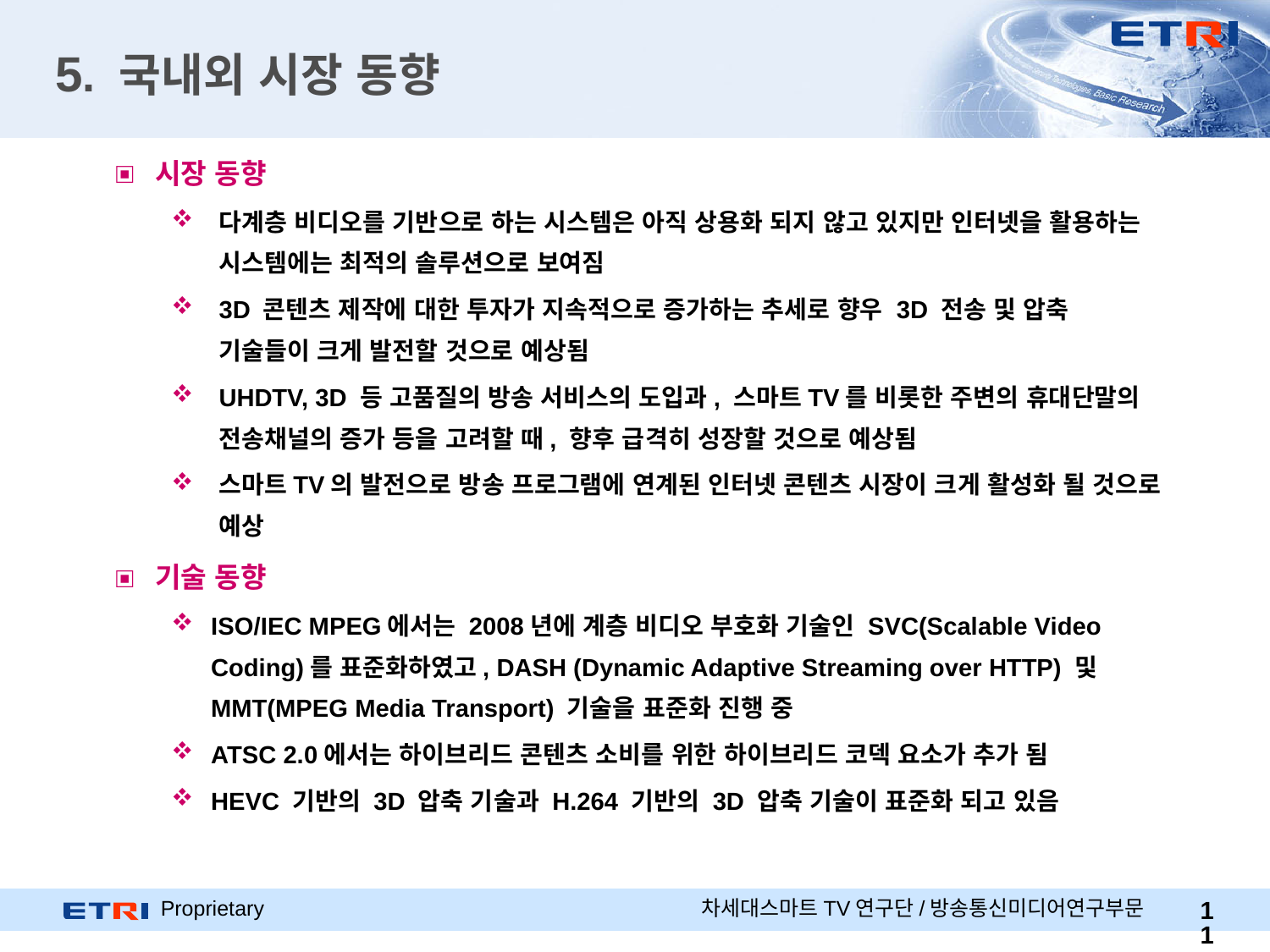

# 5. 국내외 시장 동향
시장 동향
다계층 비디오를 기반으로 하는 시스템은 아직 상용화 되지 않고 있지만 인터넷을 활용하는 시스템에는 최적의 솔루션으로 보여짐
3D 콘텐츠 제작에 대한 투자가 지속적으로 증가하는 추세로 향우 3D 전송 및 압축 기술들이 크게 발전할 것으로 예상됨
UHDTV, 3D 등 고품질의 방송 서비스의 도입과, 스마트TV를 비롯한 주변의 휴대단말의 전송채널의 증가 등을 고려할 때, 향후 급격히 성장할 것으로 예상됨
스마트TV의 발전으로 방송 프로그램에 연계된 인터넷 콘텐츠 시장이 크게 활성화 될 것으로 예상
기술 동향
ISO/IEC MPEG에서는 2008년에 계층 비디오 부호화 기술인 SVC(Scalable Video Coding)를 표준화하였고, DASH (Dynamic Adaptive Streaming over HTTP) 및 MMT(MPEG Media Transport) 기술을 표준화 진행 중
ATSC 2.0에서는 하이브리드 콘텐츠 소비를 위한 하이브리드 코덱 요소가 추가 됨
HEVC 기반의 3D 압축 기술과 H.264 기반의 3D 압축 기술이 표준화 되고 있음

11
차세대스마트TV연구단/방송통신미디어연구부문